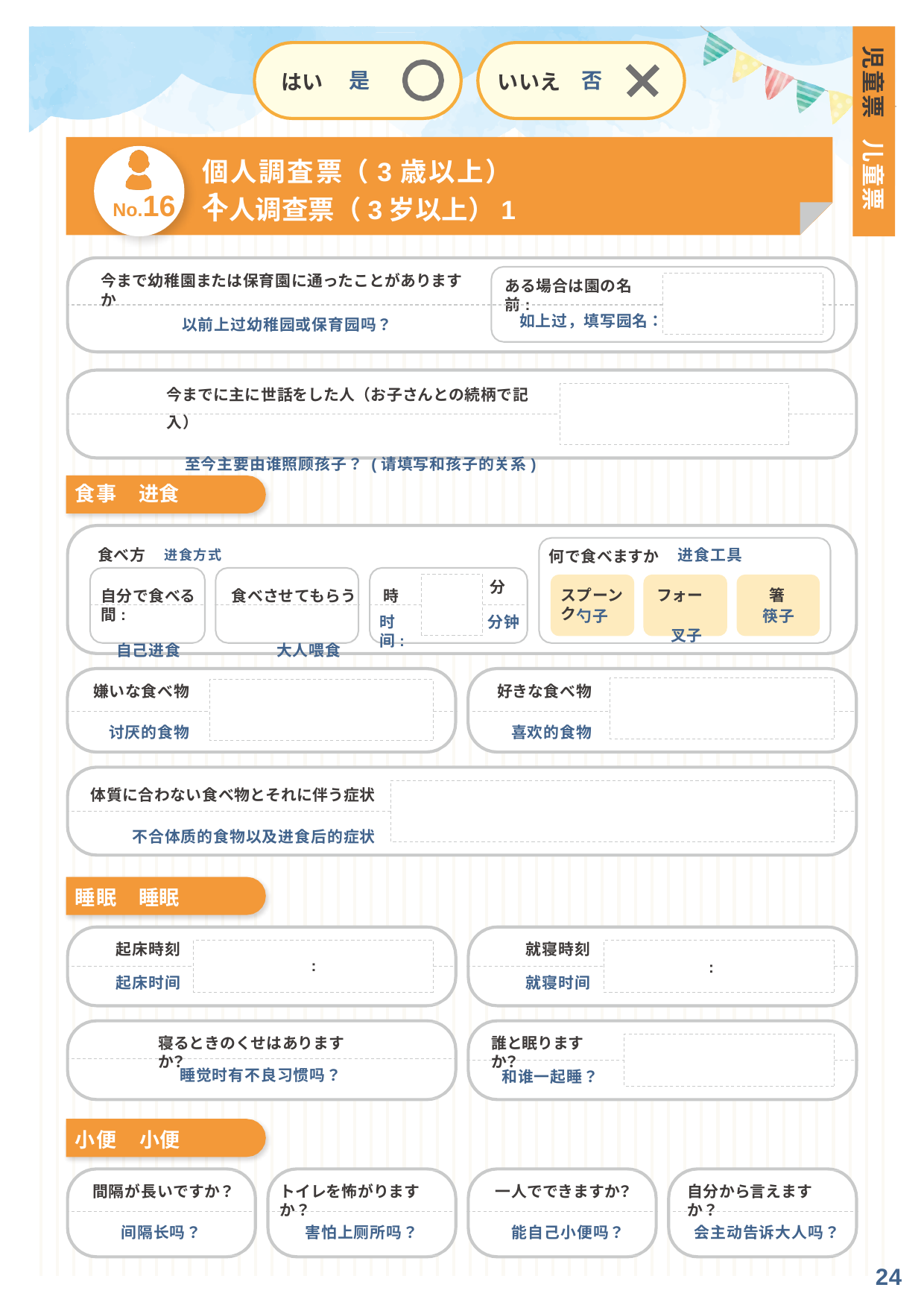

児童票

是
否
はい
いいえ

儿童票

個人調査票（3歳以上）１
No.16
个人调查票（3岁以上）1

今まで幼稚園または保育園に通ったことがありますか
ある場合は園の名前:
如上过，填写园名：
以前上过幼稚园或保育园吗？

今までに主に世話をした人（お子さんとの続柄で記入）

至今主要由谁照顾孩子？ (请填写和孩子的关系)

食事
进食
食べ方	进食方式
自分で食べる	食べさせてもらう	時間:
自己进食	大人喂食

进食工具
何で食べますか

分
スプーン	フォーク
叉子
箸
勺子
筷子
时间:
分钟

嫌いな食べ物
好きな食べ物
讨厌的食物
喜欢的食物

体質に合わない食べ物とそれに伴う症状

不合体质的食物以及进食后的症状

睡眠
睡眠

起床時刻
就寝時刻

:
:
起床时间
就寝时间

寝るときのくせはありますか？
誰と眠りますか？

睡觉时有不良习惯吗？
和谁一起睡？
小便
小便

間隔が長いですか？
トイレを怖がりますか？
一人でできますか？
自分から言えますか？
间隔长吗？
害怕上厕所吗？
能自己小便吗？
会主动告诉大人吗？
24